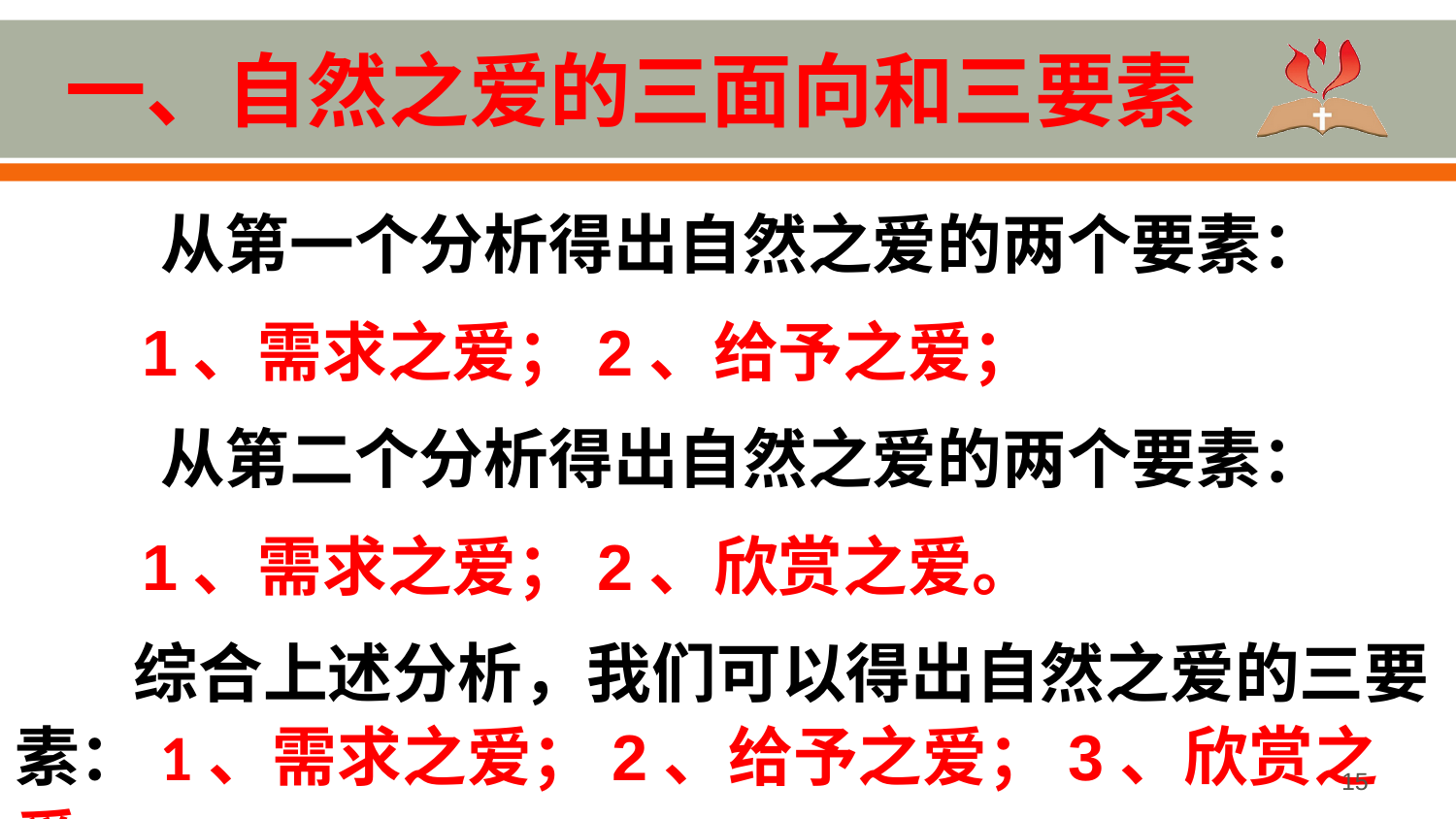

# 一、自然之爱的三面向和三要素
	从第一个分析得出自然之爱的两个要素：
1、需求之爱；2、给予之爱；
	从第二个分析得出自然之爱的两个要素：
1、需求之爱；2、欣赏之爱。
       综合上述分析，我们可以得出自然之爱的三要素：1、需求之爱；2、给予之爱；3、欣赏之爱。

15